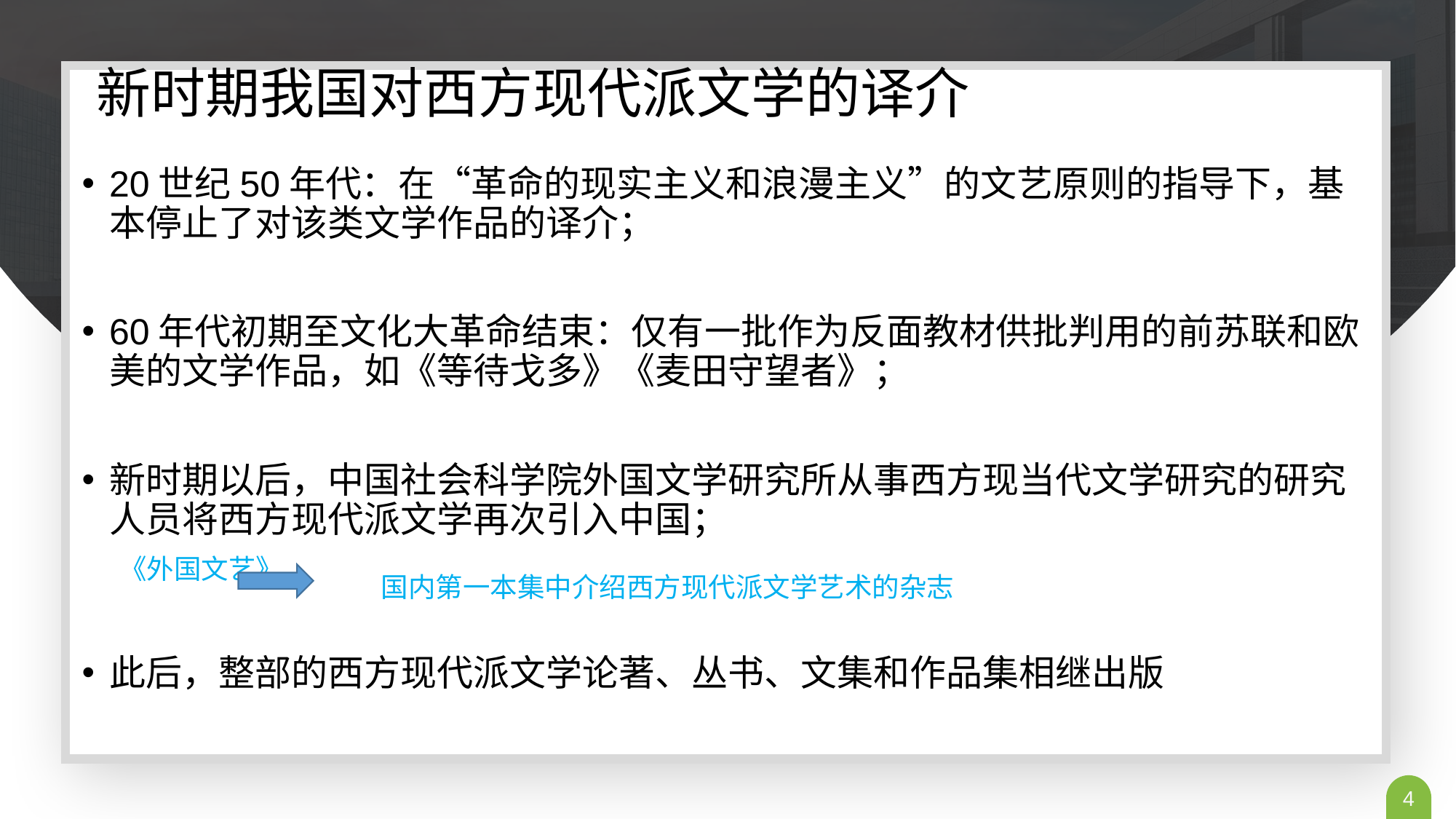

新时期我国对西方现代派文学的译介
20世纪50年代：在“革命的现实主义和浪漫主义”的文艺原则的指导下，基本停止了对该类文学作品的译介；

60年代初期至文化大革命结束：仅有一批作为反面教材供批判用的前苏联和欧美的文学作品，如《等待戈多》《麦田守望者》；

新时期以后，中国社会科学院外国文学研究所从事西方现当代文学研究的研究人员将西方现代派文学再次引入中国；
     《外国文艺》

此后，整部的西方现代派文学论著、丛书、文集和作品集相继出版

国内第一本集中介绍西方现代派文学艺术的杂志